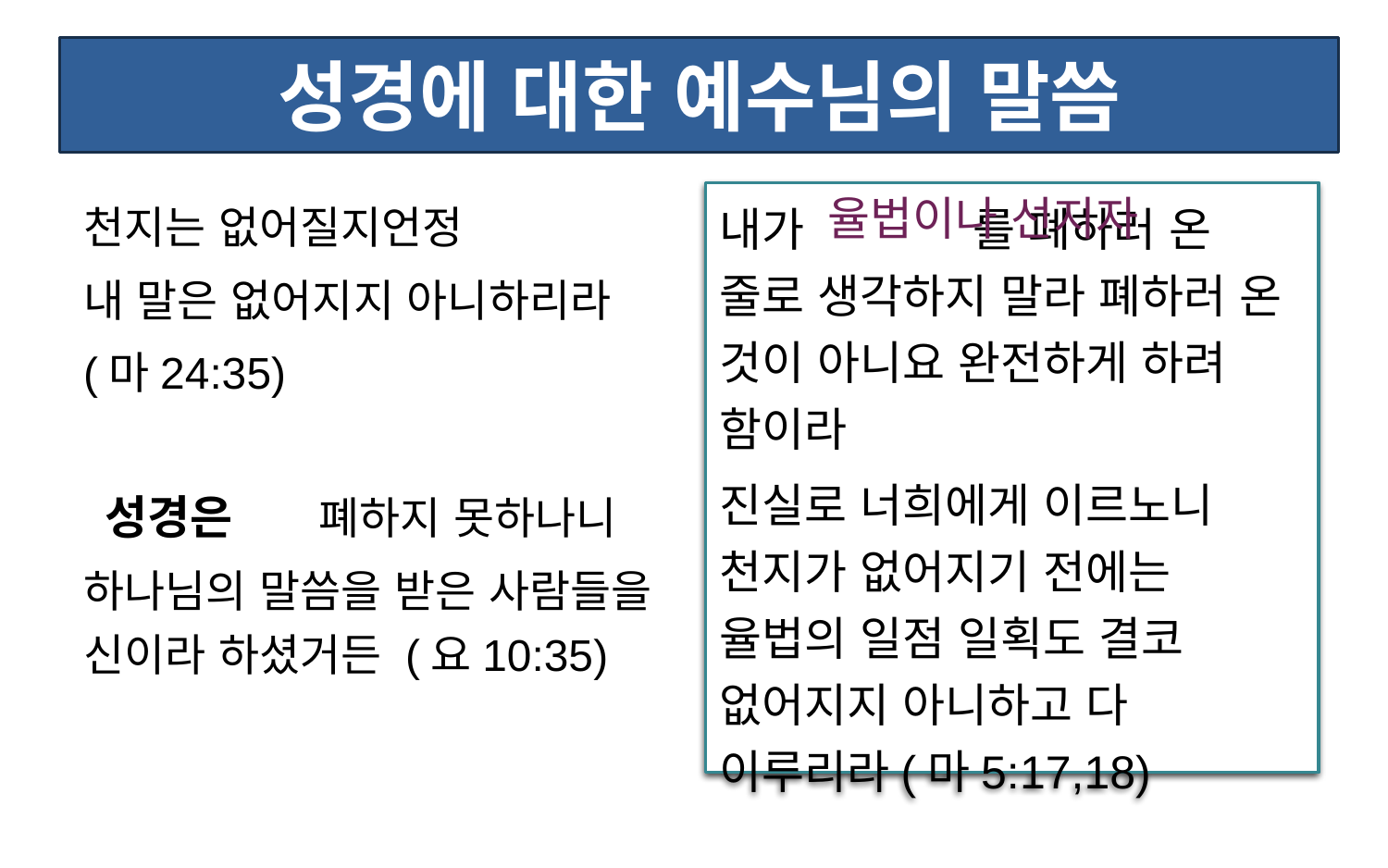

# 성경에 대한 예수님의 말씀
천지는 없어질지언정
내 말은 없어지지 아니하리라
(마24:35)

                  폐하지 못하나니
하나님의 말씀을 받은 사람들을 신이라 하셨거든 (요10:35)

내가             를 폐하러 온 줄로 생각하지 말라 폐하러 온 것이 아니요 완전하게 하려 함이라
진실로 너희에게 이르노니 천지가 없어지기 전에는 율법의 일점 일획도 결코 없어지지 아니하고 다 이루리라(마5:17,18)

율법이나 선지자
성경은